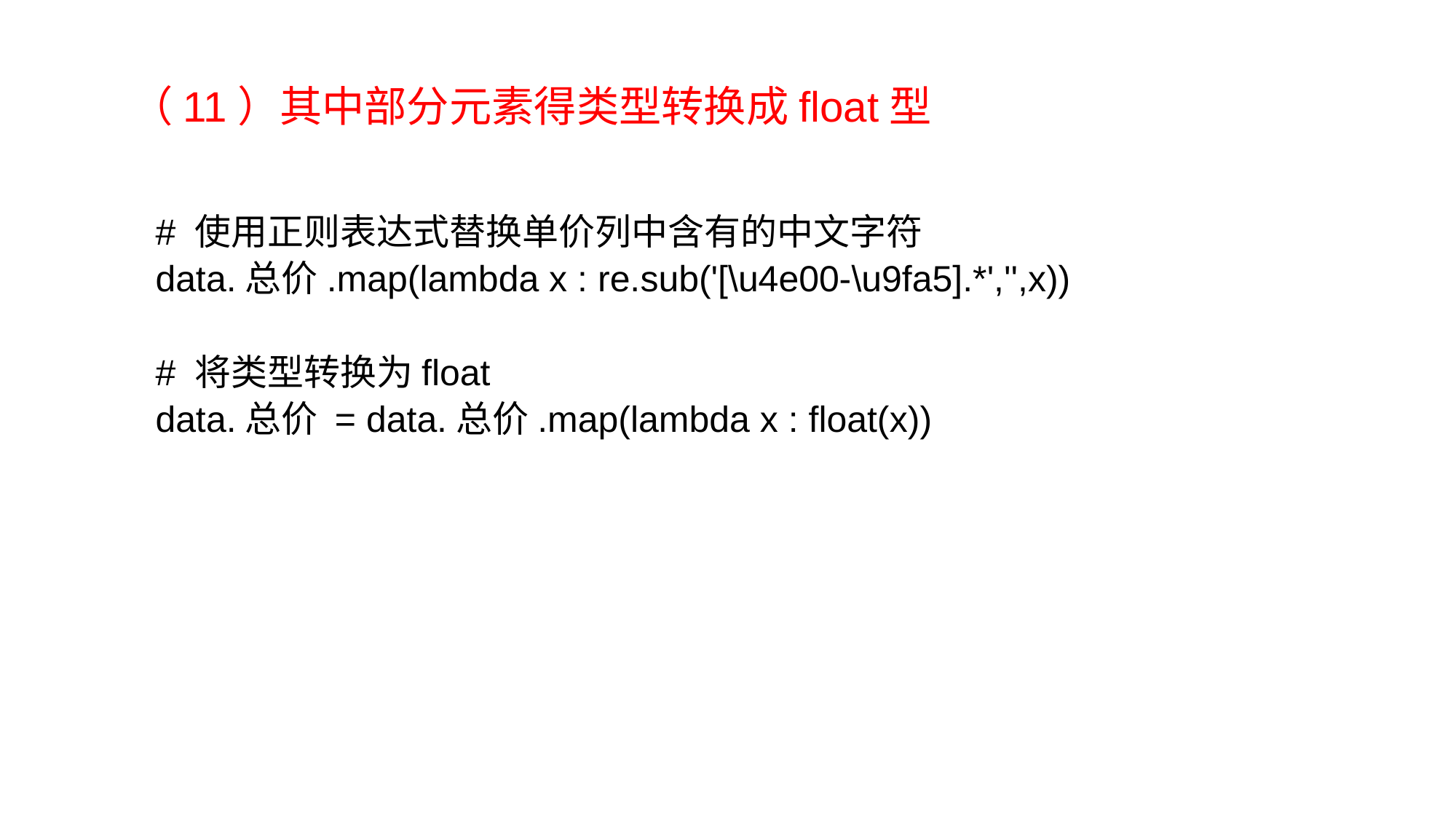

（11）其中部分元素得类型转换成float型
# 使用正则表达式替换单价列中含有的中文字符
data.总价.map(lambda x : re.sub('[\u4e00-\u9fa5].*','',x))

# 将类型转换为float
data.总价 = data.总价.map(lambda x : float(x))